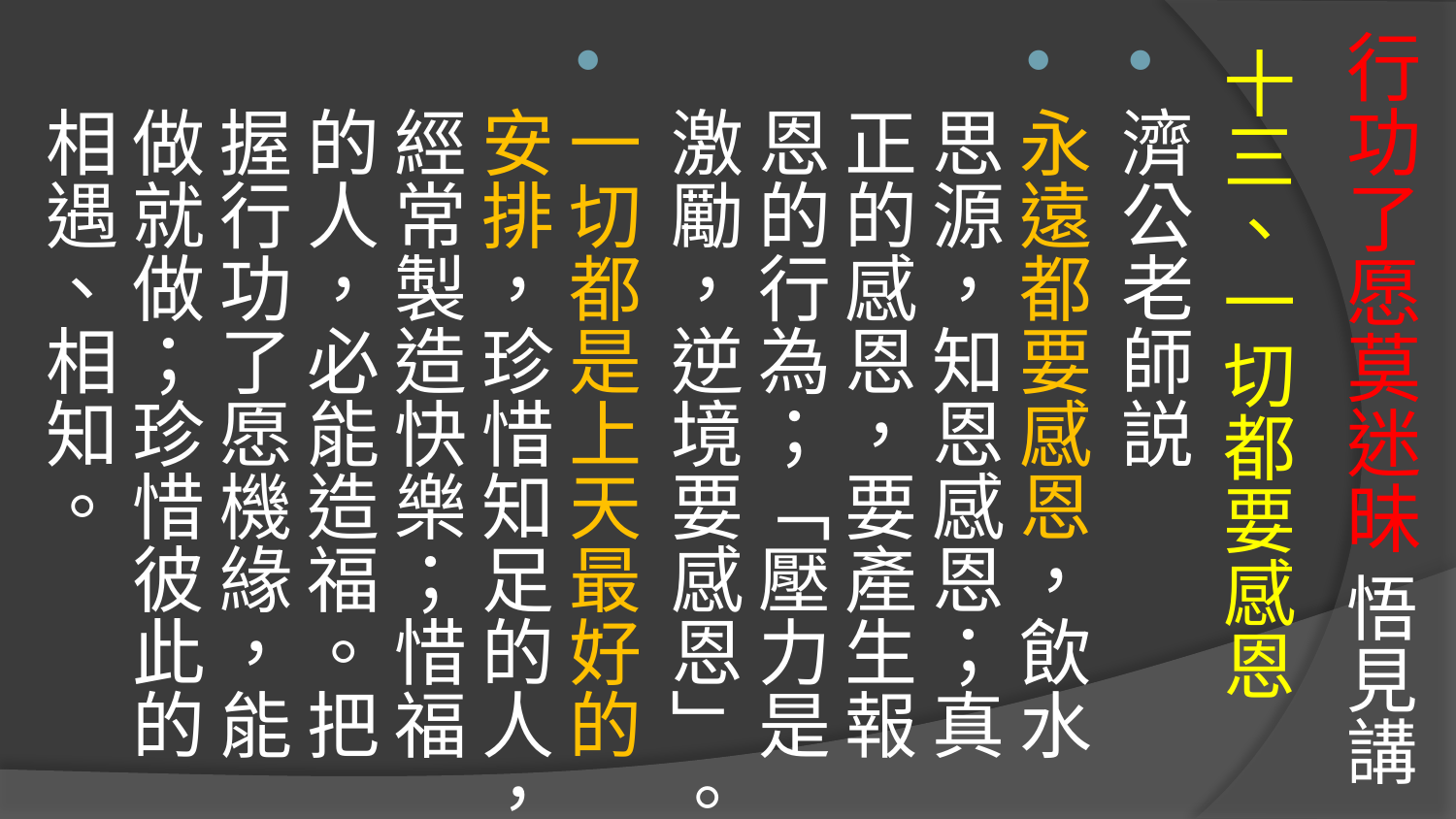

# 行功了愿莫迷昧 悟見講
十三、一切都要感恩
濟公老師説
永遠都要感恩，飲水思源，知恩感恩；真正的感恩，要產生報恩的行為；「壓力是激勵，逆境要感恩」。
一切都是上天最好的安排，珍惜知足的人，經常製造快樂；惜福的人，必能造福。把握行功了愿機緣，能做就做；珍惜彼此的相遇、相知。